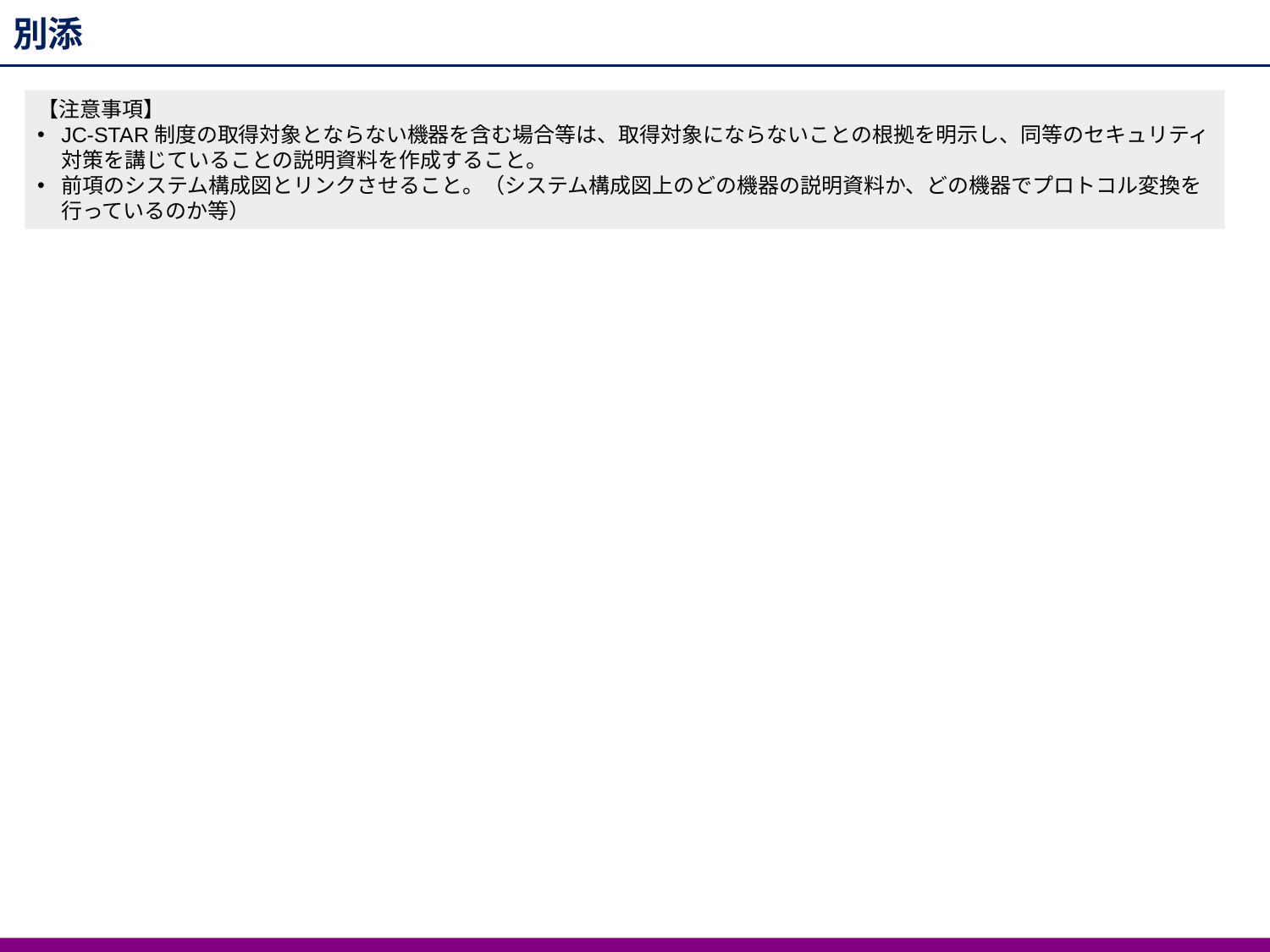

別添
【注意事項】
JC-STAR制度の取得対象とならない機器を含む場合等は、取得対象にならないことの根拠を明示し、同等のセキュリティ対策を講じていることの説明資料を作成すること。
前項のシステム構成図とリンクさせること。（システム構成図上のどの機器の説明資料か、どの機器でプロトコル変換を行っているのか等）